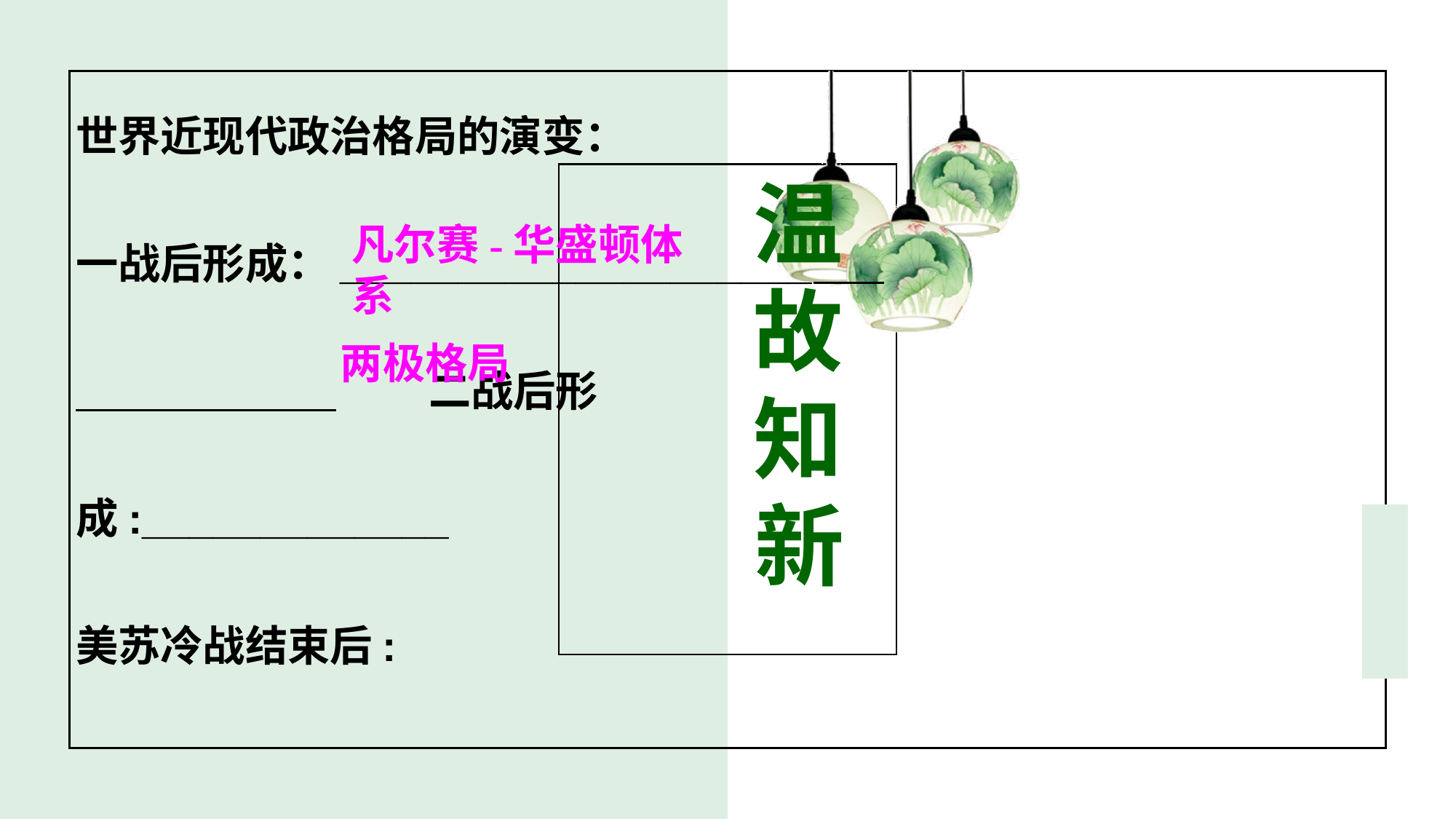

世界近现代政治格局的演变：
一战后形成：____________________                                    二战后形成:_____________
美苏冷战结束后:
# 温故知新
凡尔赛-华盛顿体系
两极格局